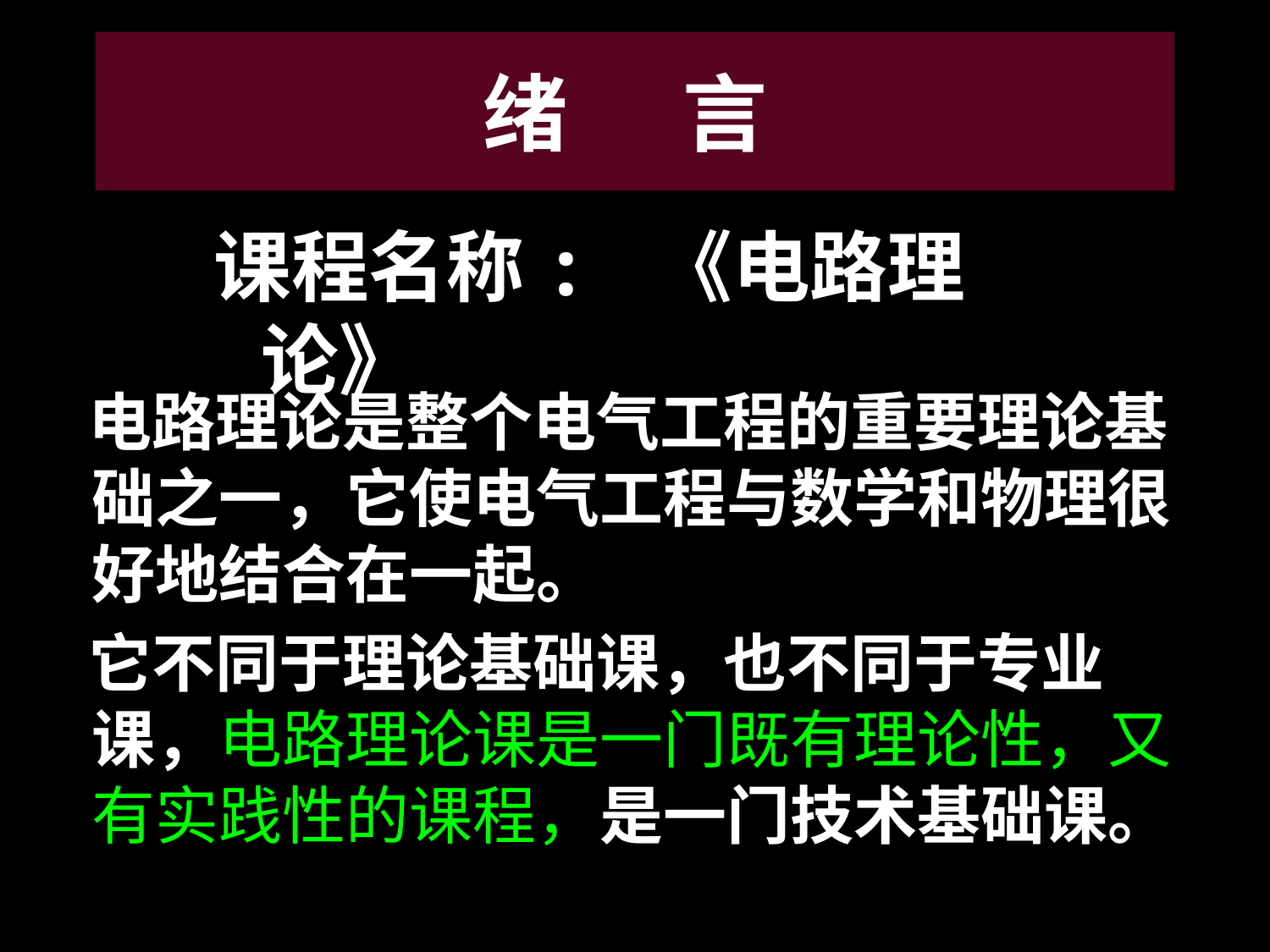

# 绪      言
课程名称: 《电路理论》

  电路理论是整个电气工程的重要理论基础之一，它使电气工程与数学和物理很好地结合在一起。
  它不同于理论基础课，也不同于专业课，电路理论课是一门既有理论性，又有实践性的课程，是一门技术基础课。